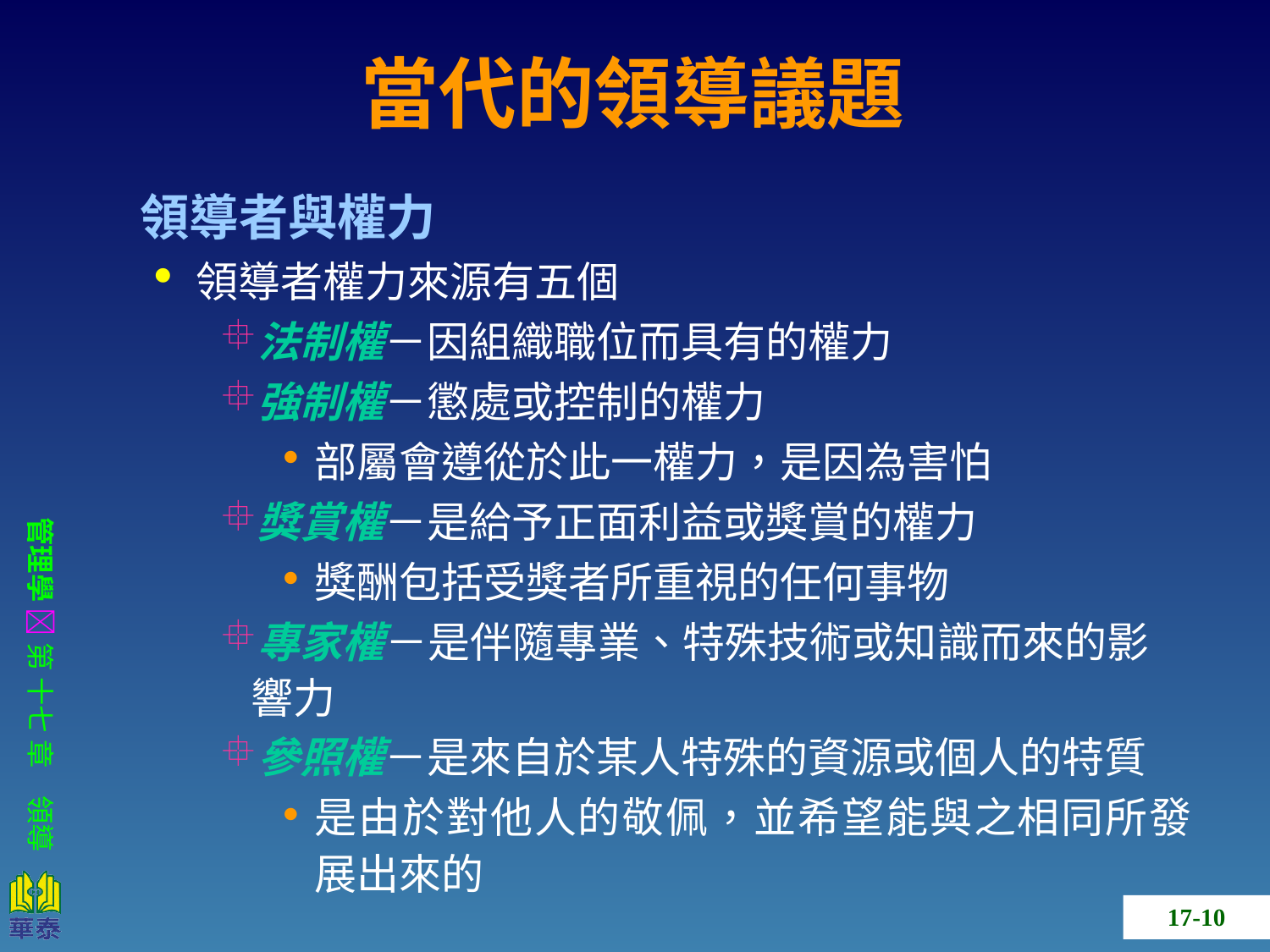

# 當代的領導議題
	領導者與權力
領導者權力來源有五個
法制權－因組織職位而具有的權力
強制權－懲處或控制的權力
部屬會遵從於此一權力，是因為害怕
獎賞權－是給予正面利益或獎賞的權力
獎酬包括受獎者所重視的任何事物
專家權－是伴隨專業、特殊技術或知識而來的影　響力
參照權－是來自於某人特殊的資源或個人的特質
是由於對他人的敬佩，並希望能與之相同所發展出來的
17-10